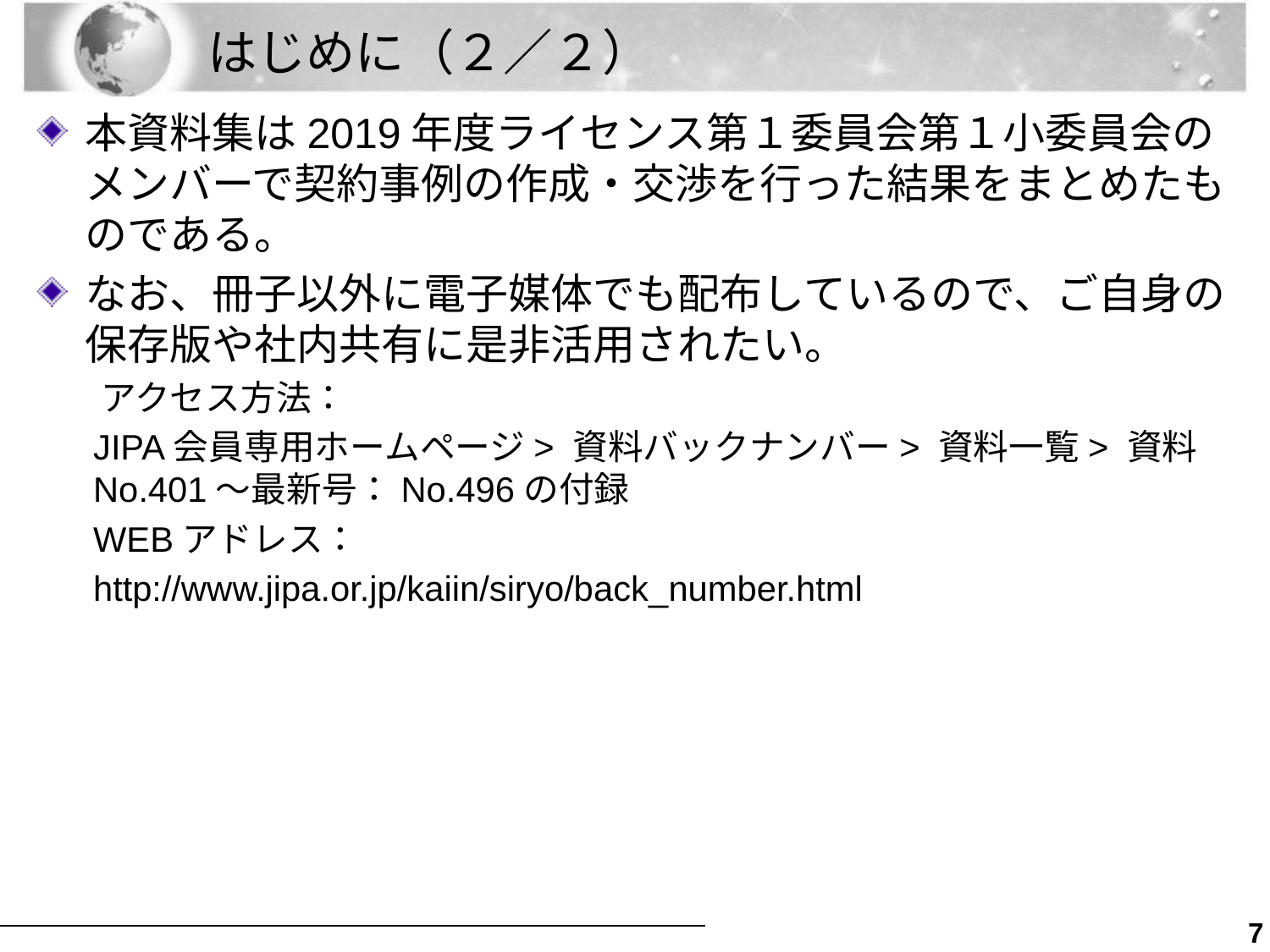

# はじめに（２／２）
本資料集は2019年度ライセンス第１委員会第１小委員会のメンバーで契約事例の作成・交渉を行った結果をまとめたものである。
なお、冊子以外に電子媒体でも配布しているので、ご自身の保存版や社内共有に是非活用されたい。
アクセス方法：
JIPA会員専用ホームページ> 資料バックナンバー> 資料一覧> 資料No.401～最新号：No.496の付録
WEBアドレス：
http://www.jipa.or.jp/kaiin/siryo/back_number.html
7